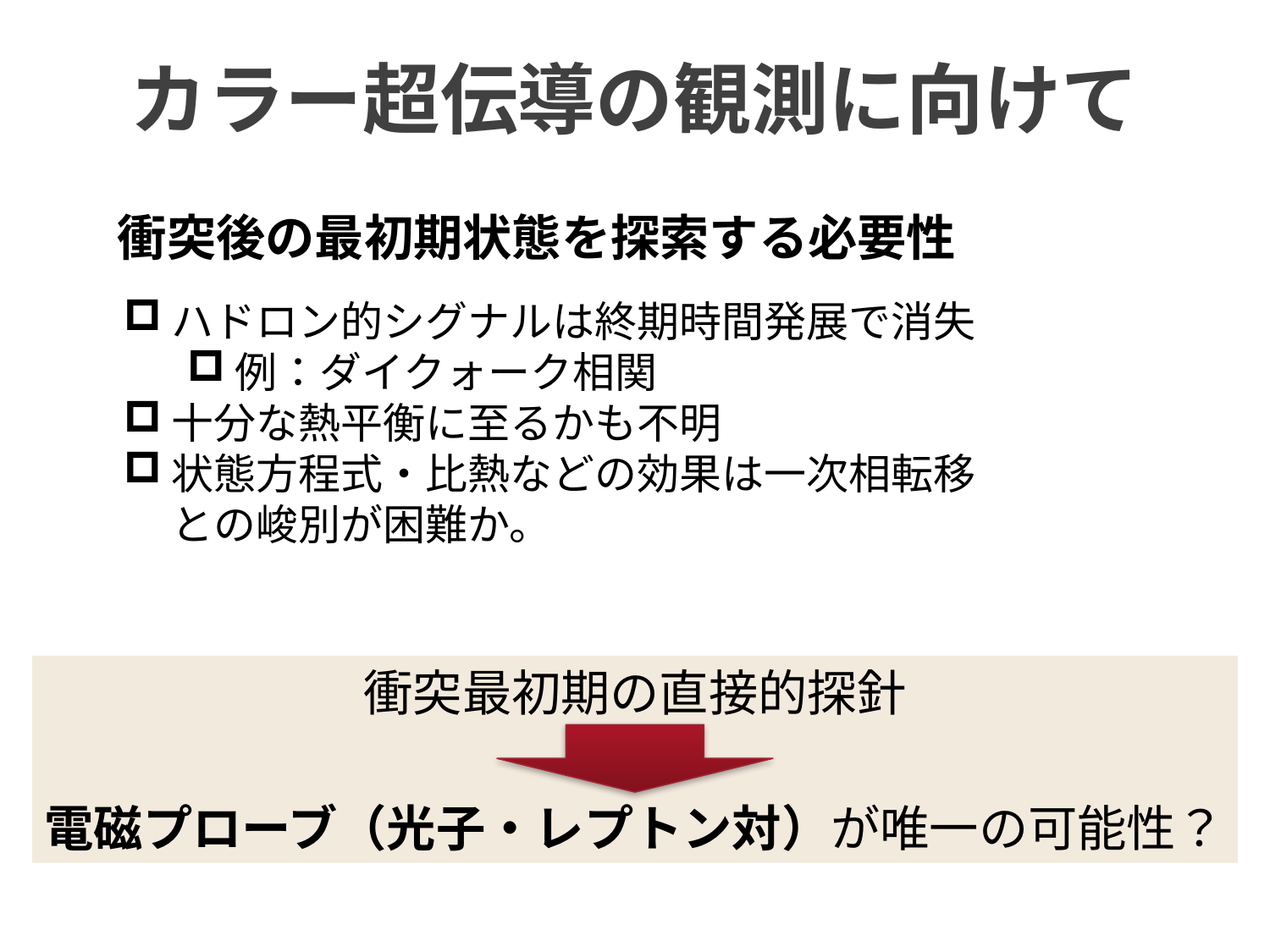

# カラー超伝導の観測に向けて
衝突後の最初期状態を探索する必要性
ハドロン的シグナルは終期時間発展で消失
例：ダイクォーク相関
十分な熱平衡に至るかも不明
状態方程式・比熱などの効果は一次相転移との峻別が困難か。

衝突最初期の直接的探針

電磁プローブ（光子・レプトン対）が唯一の可能性？